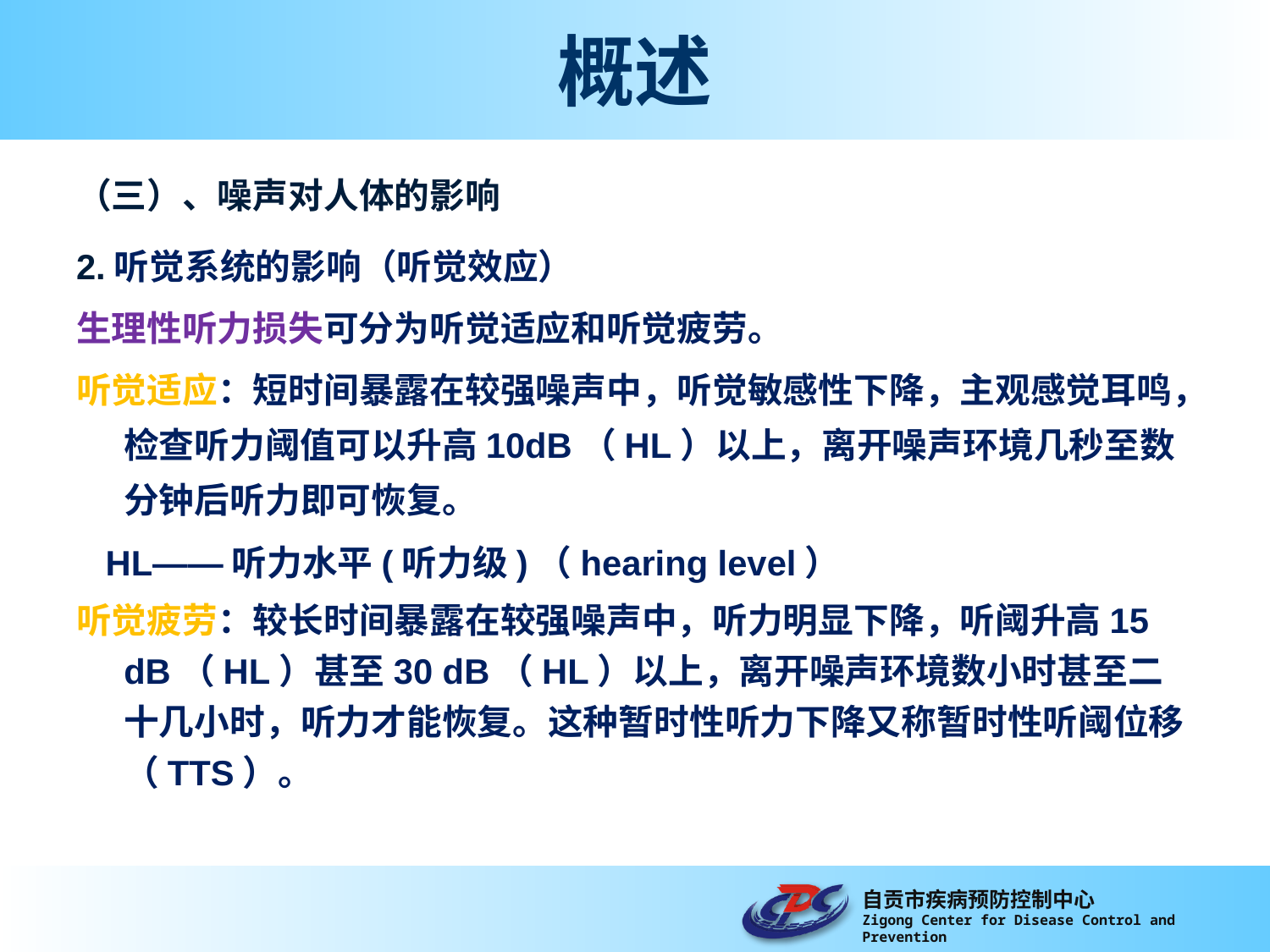

# 概述
（三）、噪声对人体的影响
2.听觉系统的影响（听觉效应）
生理性听力损失可分为听觉适应和听觉疲劳。
听觉适应：短时间暴露在较强噪声中，听觉敏感性下降，主观感觉耳鸣，检查听力阈值可以升高10dB（HL）以上，离开噪声环境几秒至数分钟后听力即可恢复。
   HL——听力水平(听力级)（hearing level）
听觉疲劳：较长时间暴露在较强噪声中，听力明显下降，听阈升高15 dB（HL）甚至30 dB（HL）以上，离开噪声环境数小时甚至二十几小时，听力才能恢复。这种暂时性听力下降又称暂时性听阈位移（TTS）。

40